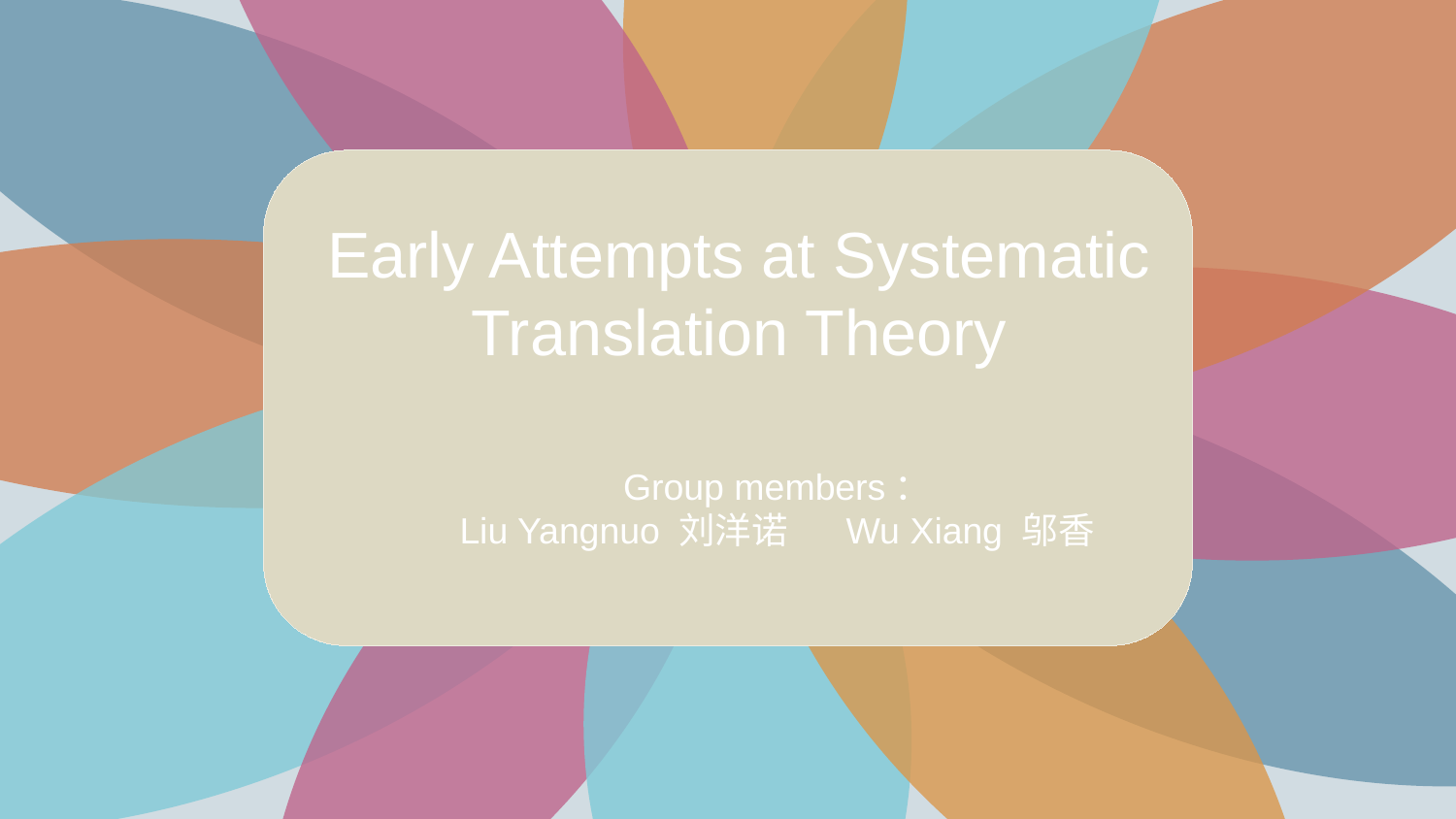

Early Attempts at Systematic Translation Theory
Group members：
Liu Yangnuo 刘洋诺      Wu Xiang 邬香